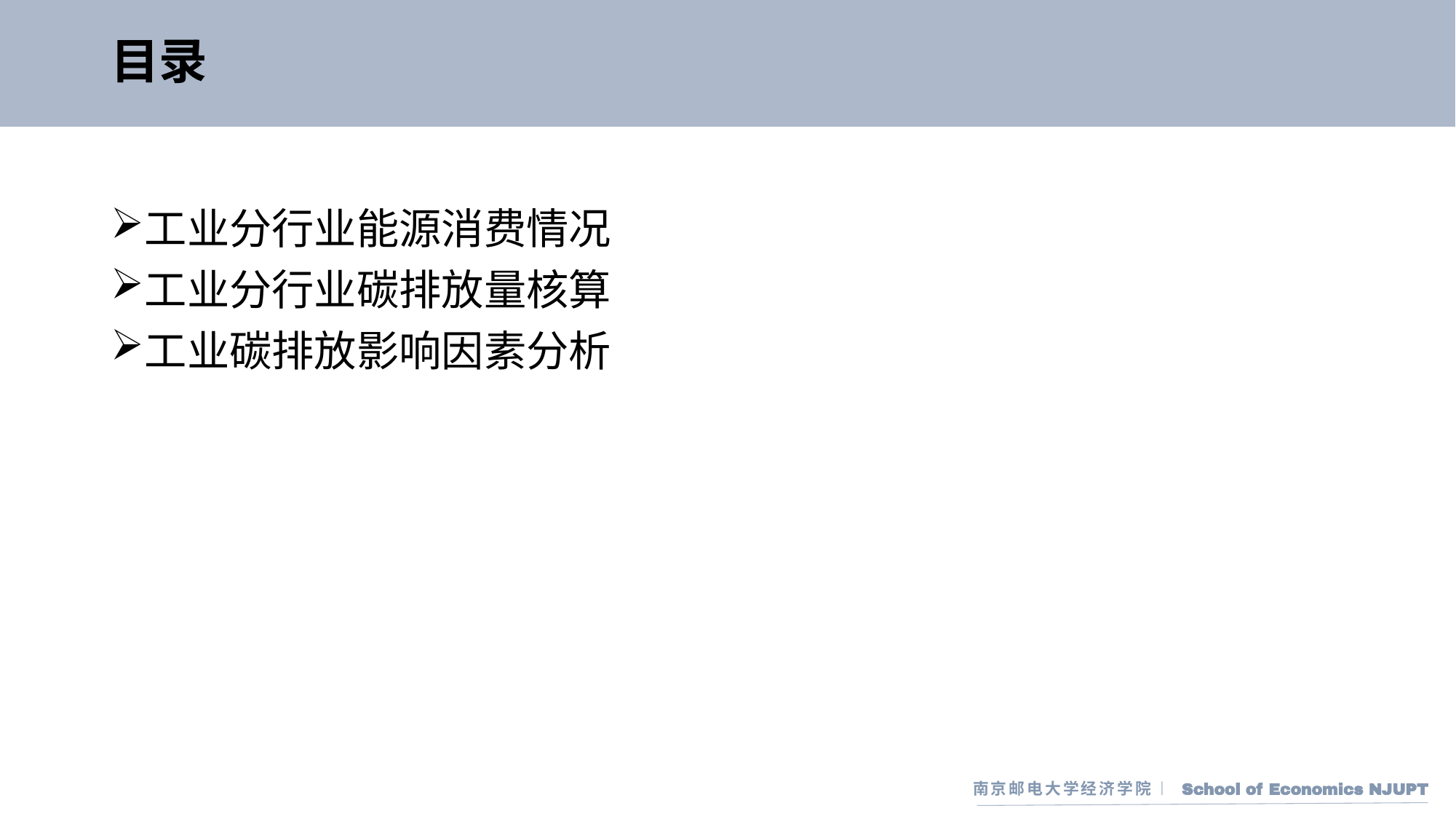

# 目录
工业分行业能源消费情况
工业分行业碳排放量核算
工业碳排放影响因素分析